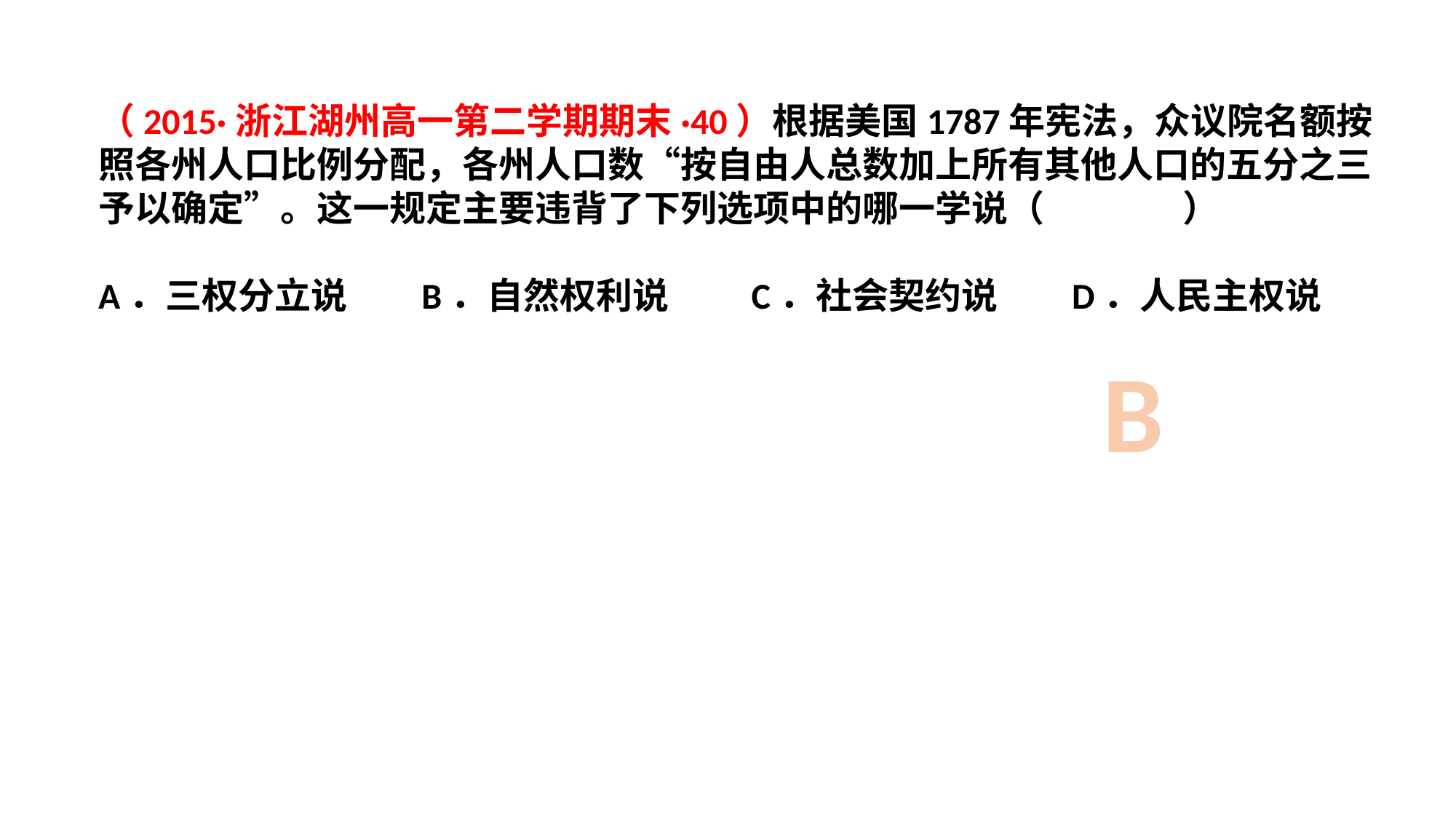

（2015·浙江湖州高一第二学期期末·40）根据美国1787年宪法，众议院名额按照各州人口比例分配，各州人口数“按自由人总数加上所有其他人口的五分之三予以确定”。这一规定主要违背了下列选项中的哪一学说（　　        ）

A．三权分立说        B．自然权利说         C．社会契约说        D．人民主权说

B